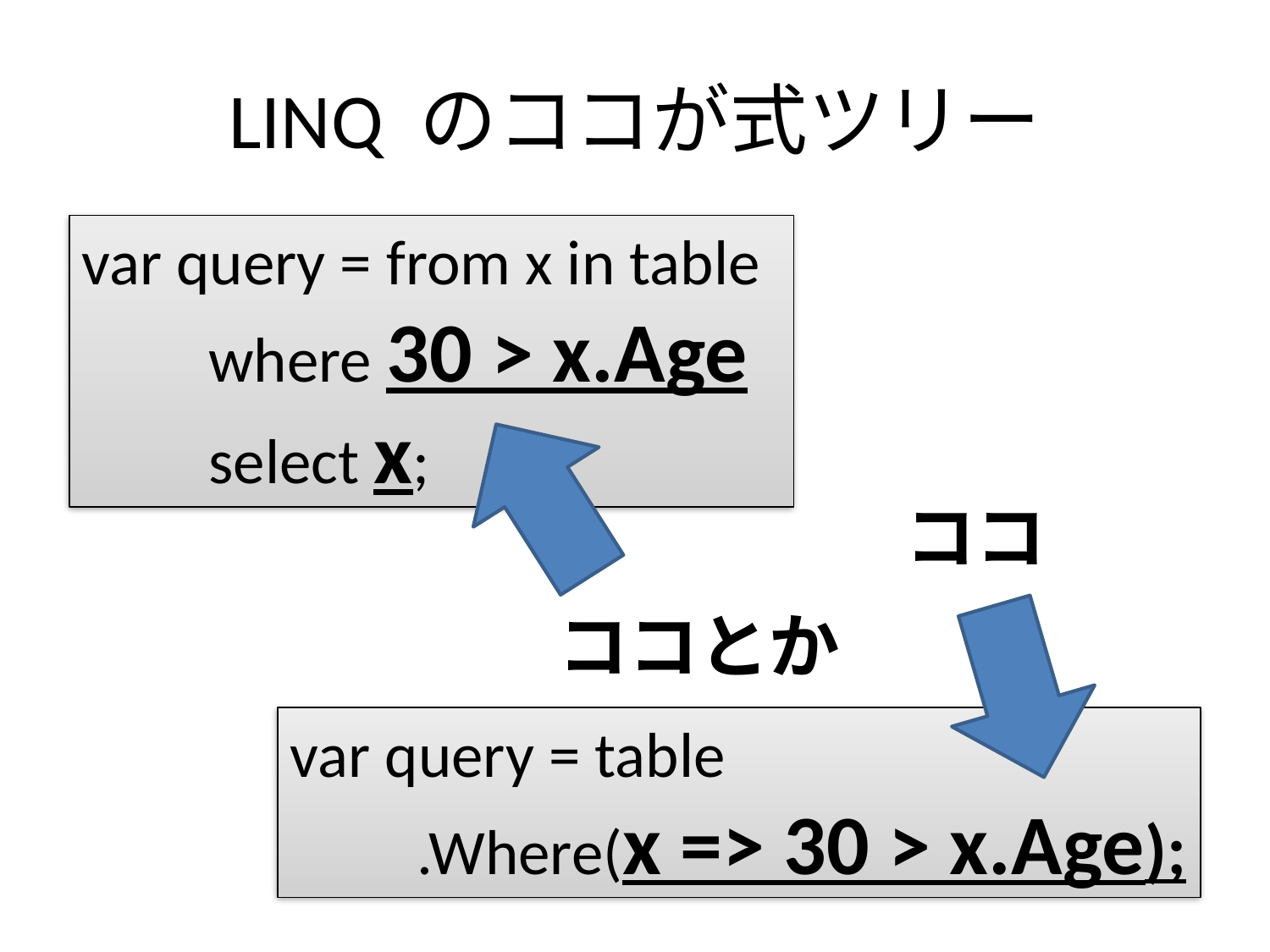

# LINQ のココが式ツリー
var query = from x in table
	where 30 > x.Age
	select x;

ココ
ココとか

var query = table
	.Where(x => 30 > x.Age);